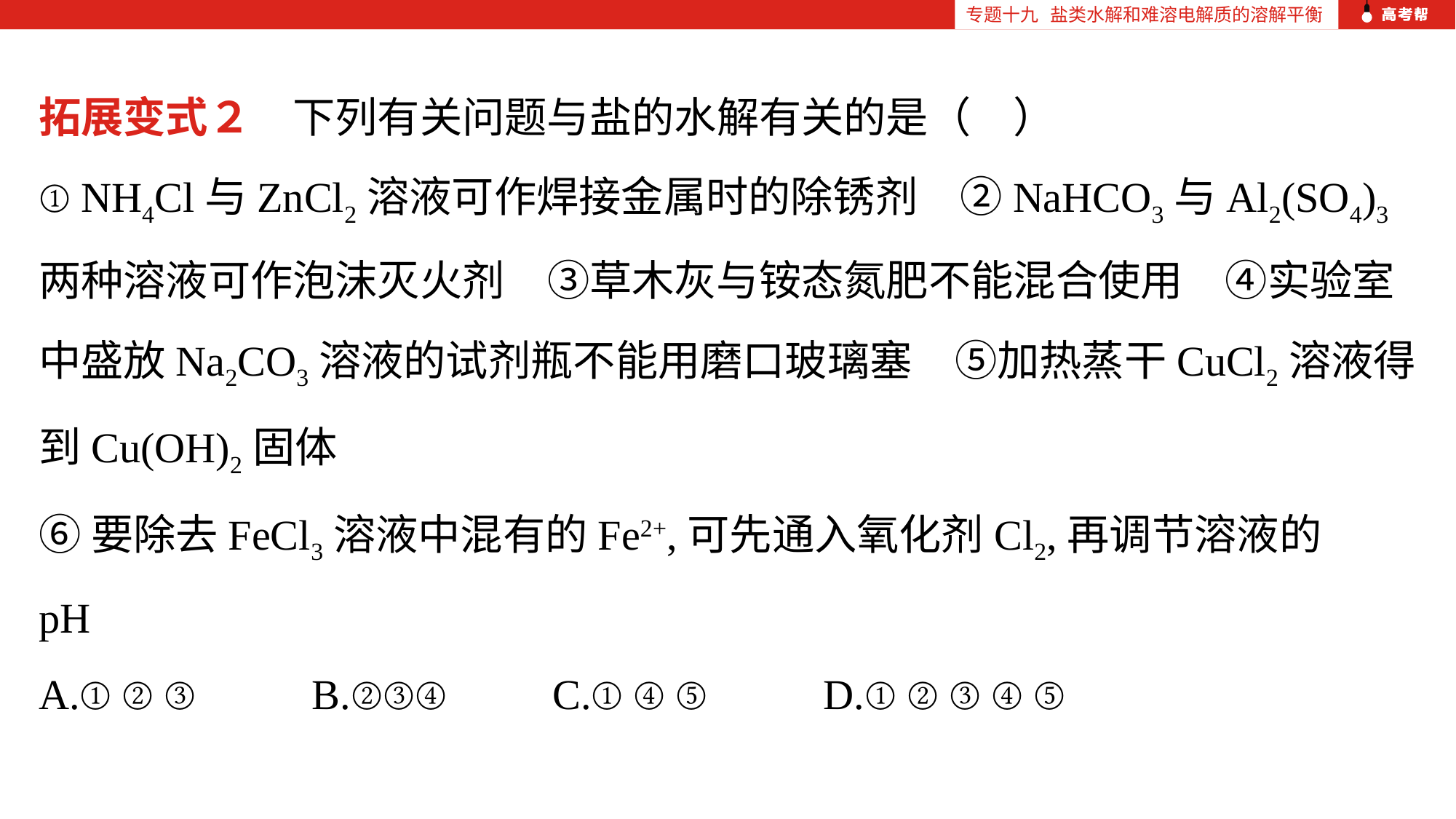

专题十九   盐类水解和难溶电解质的溶解平衡

拓展变式２　下列有关问题与盐的水解有关的是（　）
①NH4Cl与ZnCl2溶液可作焊接金属时的除锈剂　②NaHCO3与Al2(SO4)3两种溶液可作泡沫灭火剂　③草木灰与铵态氮肥不能混合使用　④实验室中盛放Na2CO3溶液的试剂瓶不能用磨口玻璃塞　⑤加热蒸干CuCl2溶液得到Cu(OH)2固体
⑥要除去FeCl3溶液中混有的Fe2+,可先通入氧化剂Cl2,再调节溶液的pH
A.①②③　　B.②③④　　C.①④⑤　　D.①②③④⑤